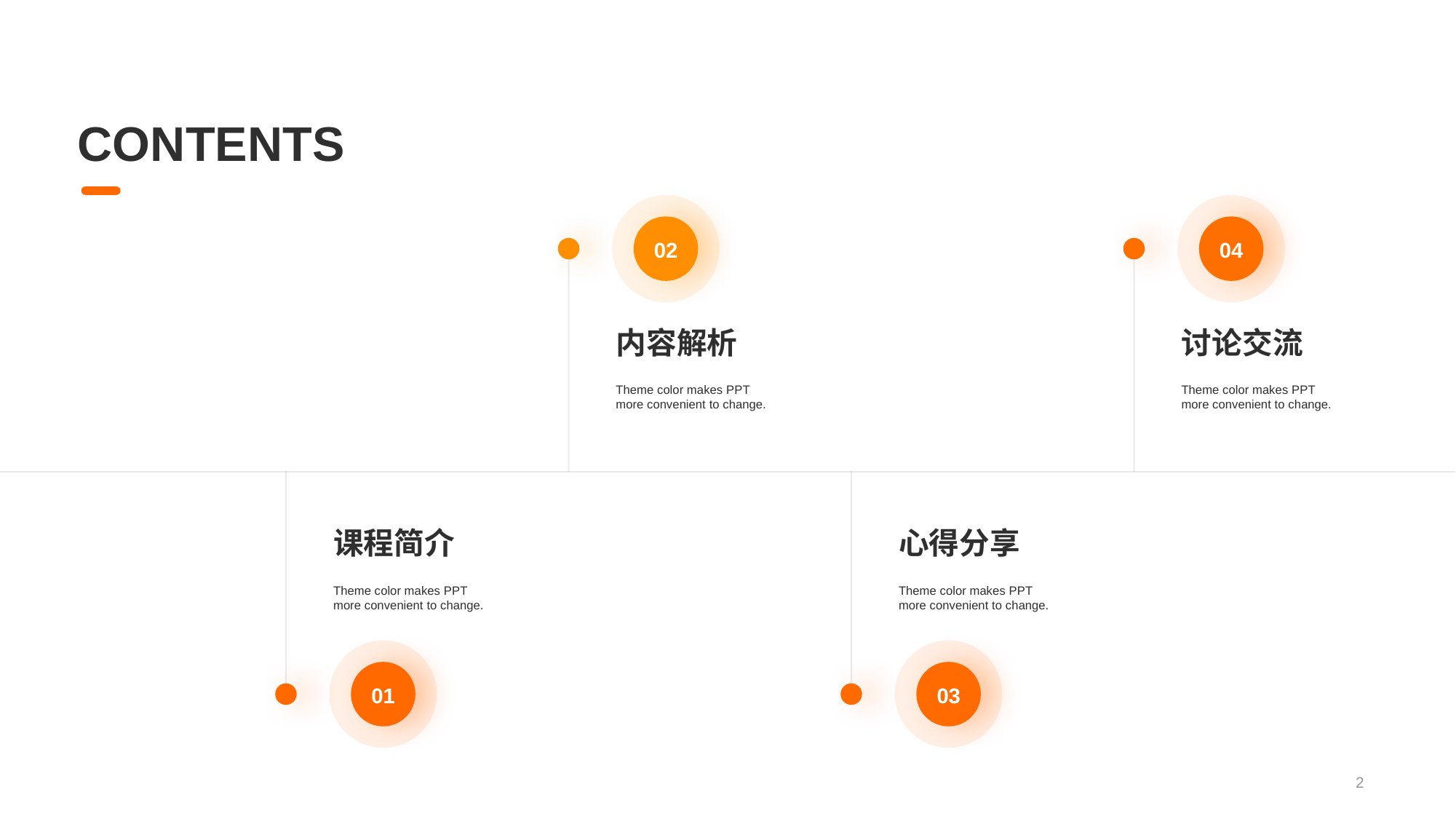

CONTENTS

02

内容解析
Theme color makes PPT more convenient to change.

04

讨论交流
Theme color makes PPT more convenient to change.
课程简介
Theme color makes PPT more convenient to change.

01

心得分享
Theme color makes PPT more convenient to change.

03

2